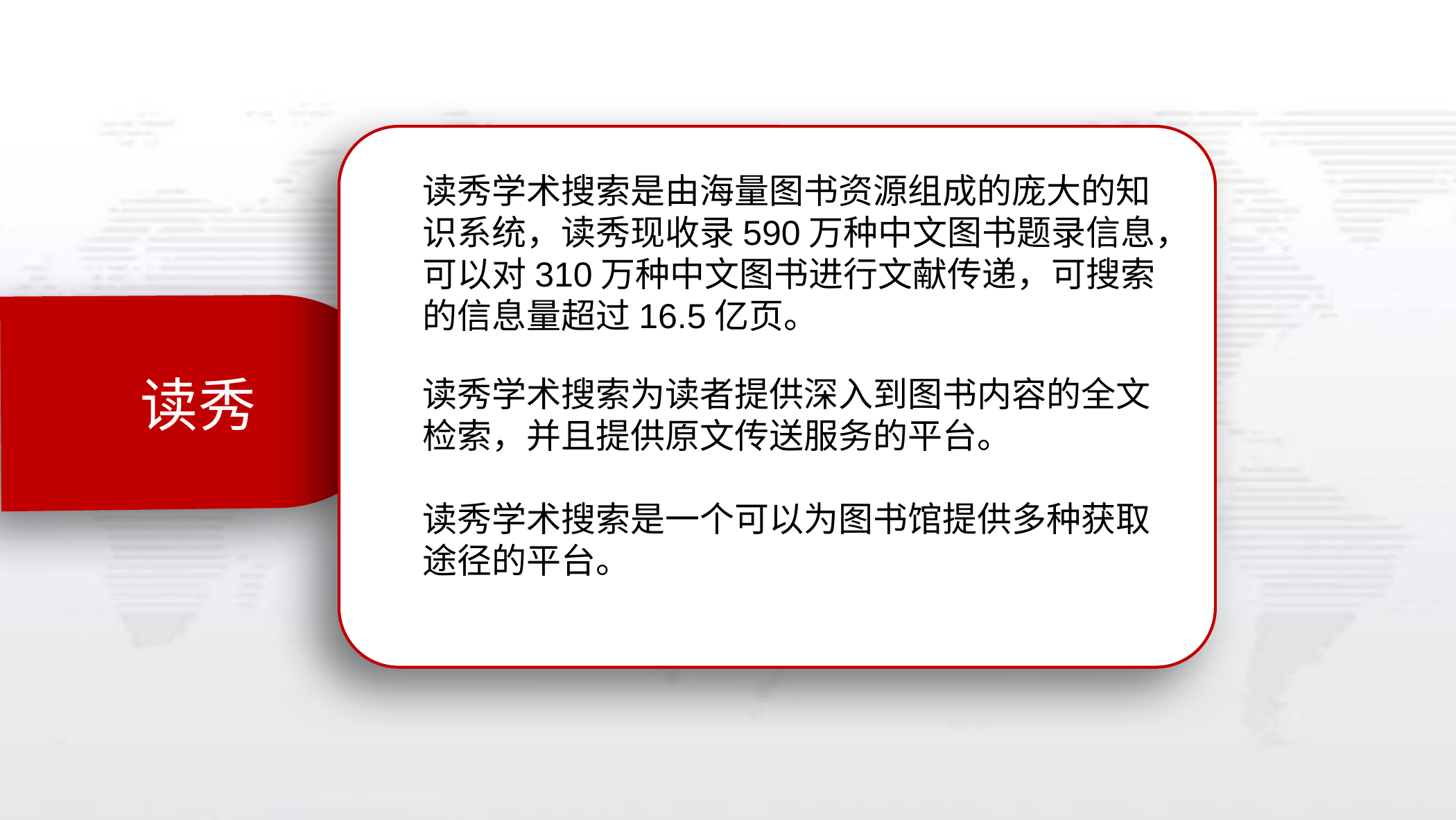

读秀学术搜索是由海量图书资源组成的庞大的知识系统，读秀现收录590万种中文图书题录信息，可以对310万种中文图书进行文献传递，可搜索的信息量超过16.5亿页。

读秀学术搜索为读者提供深入到图书内容的全文检索，并且提供原文传送服务的平台。

读秀学术搜索是一个可以为图书馆提供多种获取途径的平台。

读秀